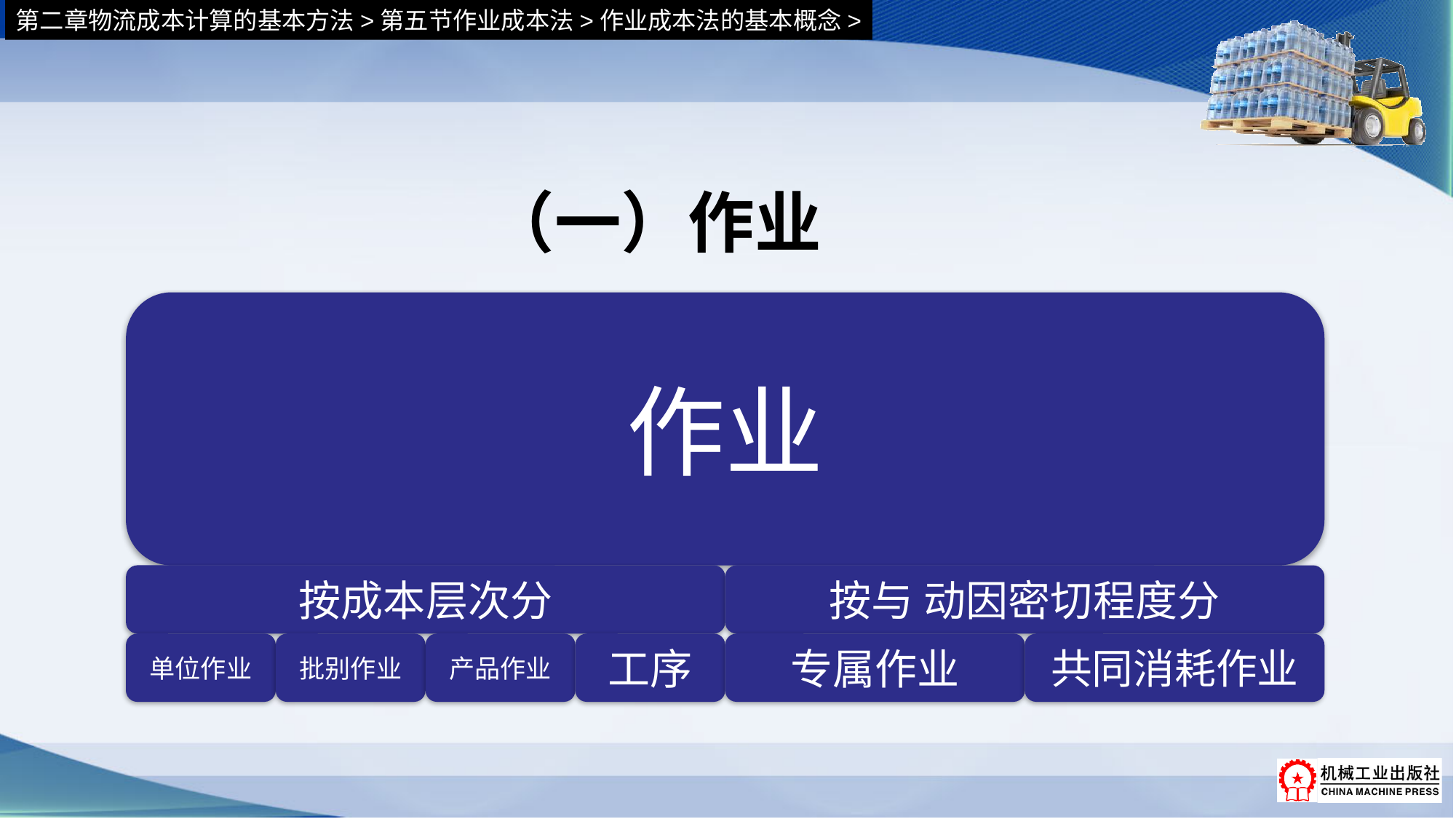

第二章物流成本计算的基本方法>第五节作业成本法>作业成本法的基本概念>
（一）作业
按成本层次分
单位作业
批别作业
按与 动因密切程度分
专属作业
产品作业
工序
共同消耗作业
作业